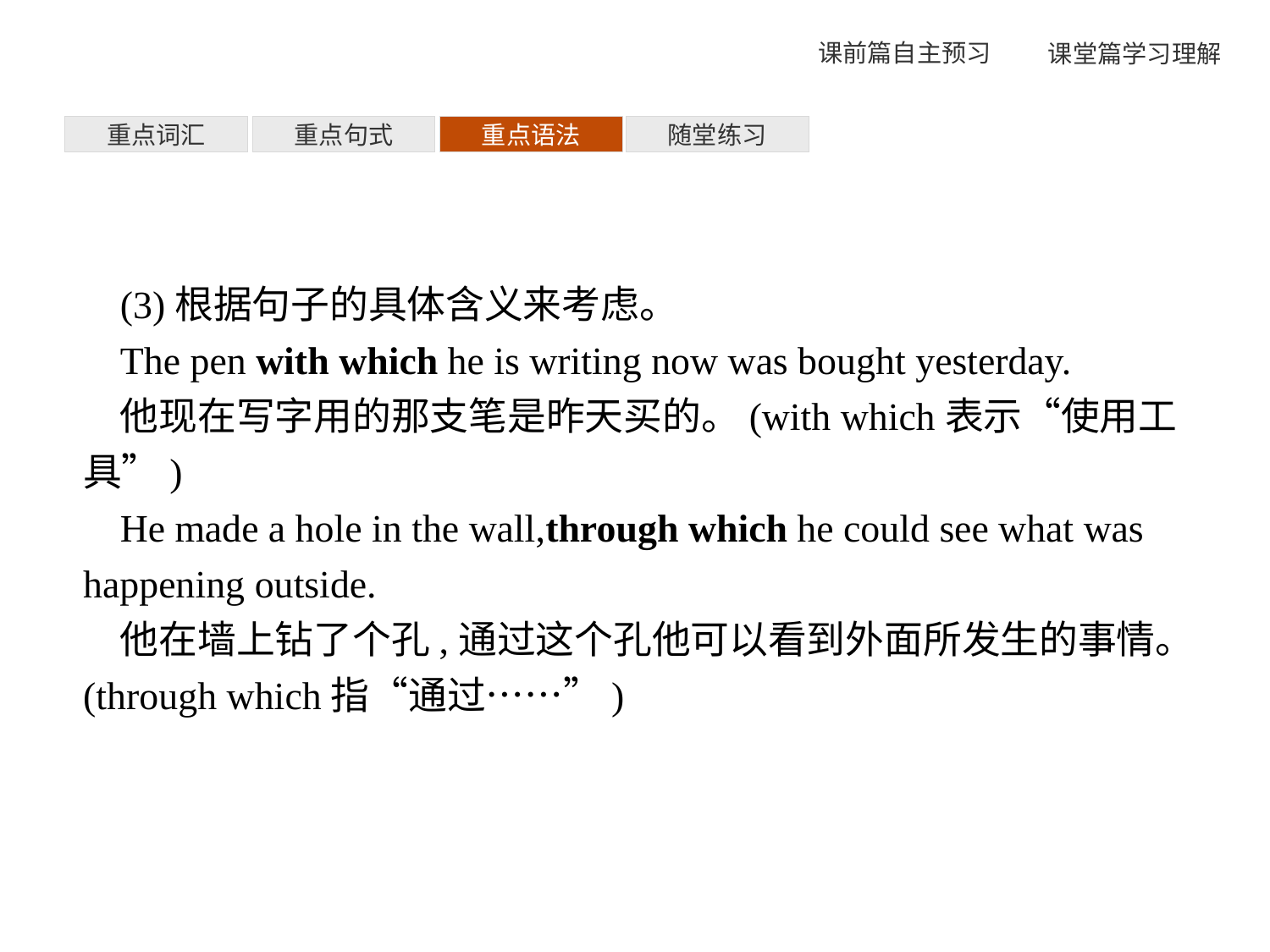

重点词汇
重点句式
重点语法
随堂练习
(3)根据句子的具体含义来考虑。
The pen with which he is writing now was bought yesterday.
他现在写字用的那支笔是昨天买的。(with which表示“使用工具”)
He made a hole in the wall,through which he could see what was happening outside.
他在墙上钻了个孔,通过这个孔他可以看到外面所发生的事情。(through which指“通过……”)